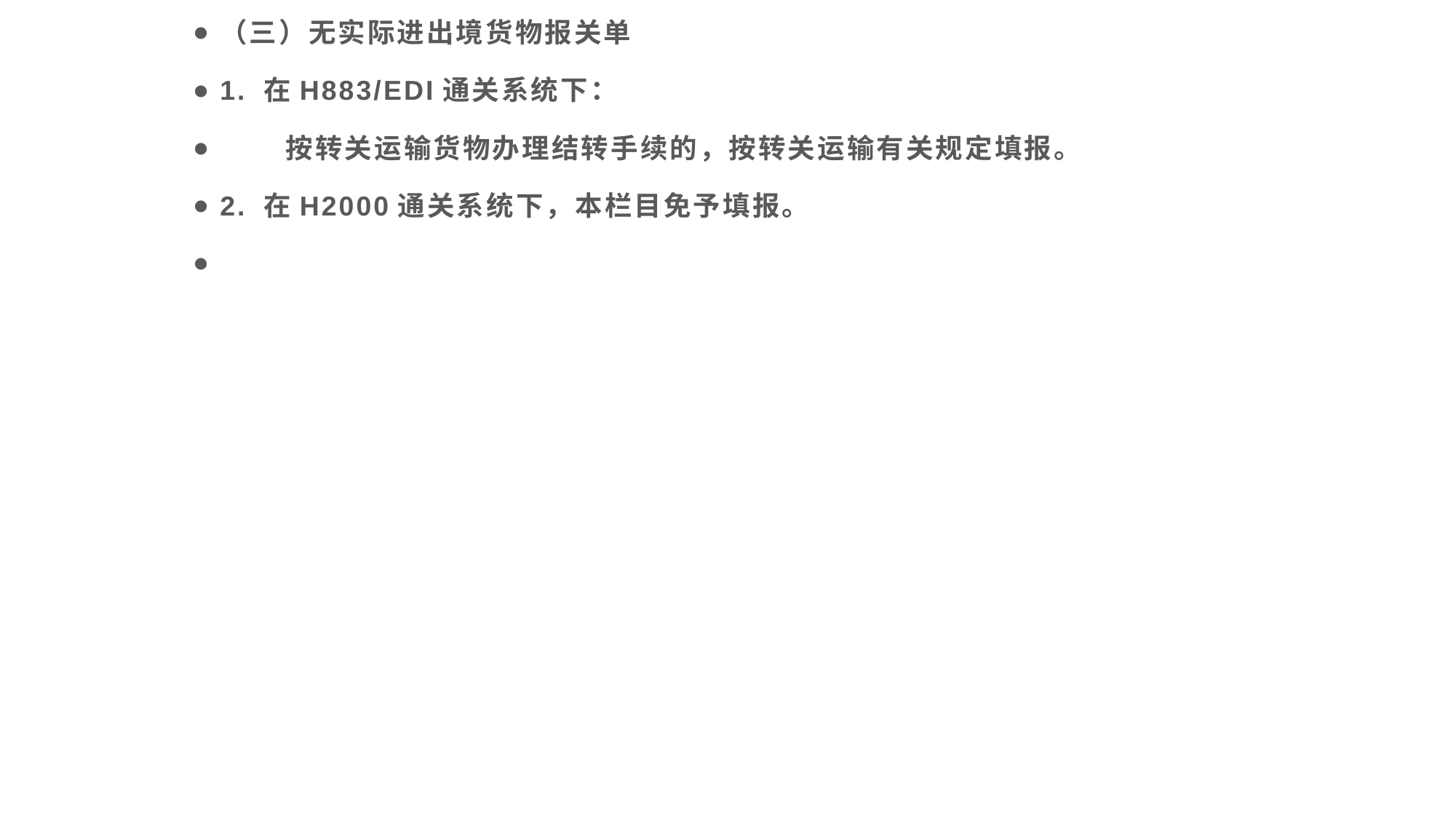

（三）无实际进出境货物报关单
1. 在H883/EDI通关系统下：
       按转关运输货物办理结转手续的，按转关运输有关规定填报。
2. 在H2000通关系统下，本栏目免予填报。